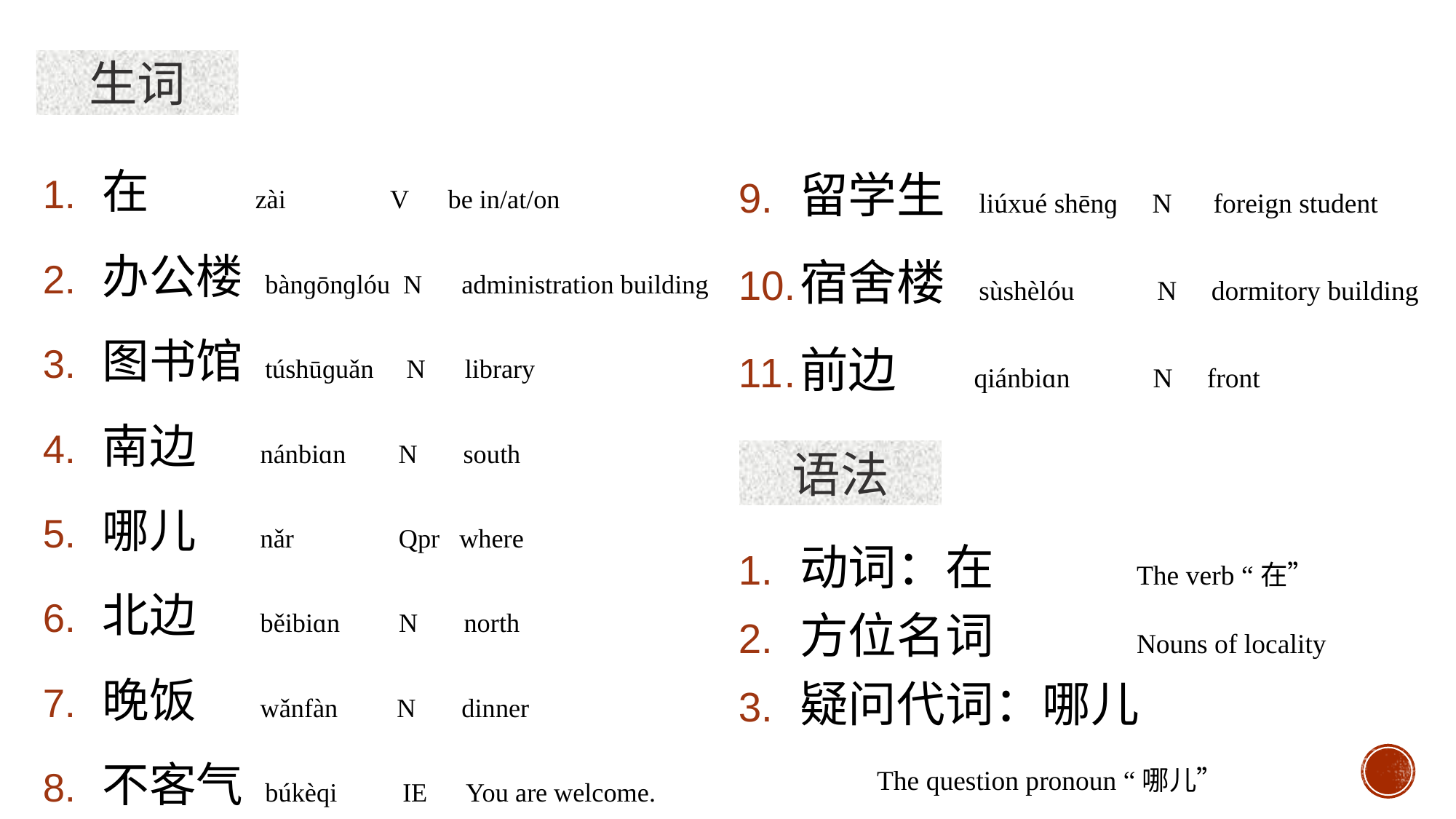

生词
在         zài                V      be in/at/on
办公楼 bànɡōnɡlóu  N      administration building
图书馆 túshūɡuǎn     N      library
南边     nánbiɑn        N       south
哪儿     nǎr                Qpr   where
北边     běibiɑn         N       north
晚饭     wǎnfàn         N       dinner
不客气 búkèqi          IE      You are welcome.
留学生  liúxué shēnɡ     N      foreign student
宿舍楼  sùshèlóu            N     dormitory building
前边      qiánbiɑn            N     front
语法
动词：在            The verb “在”
方位名词            Nouns of locality
疑问代词：哪儿                                  The question pronoun “哪儿”